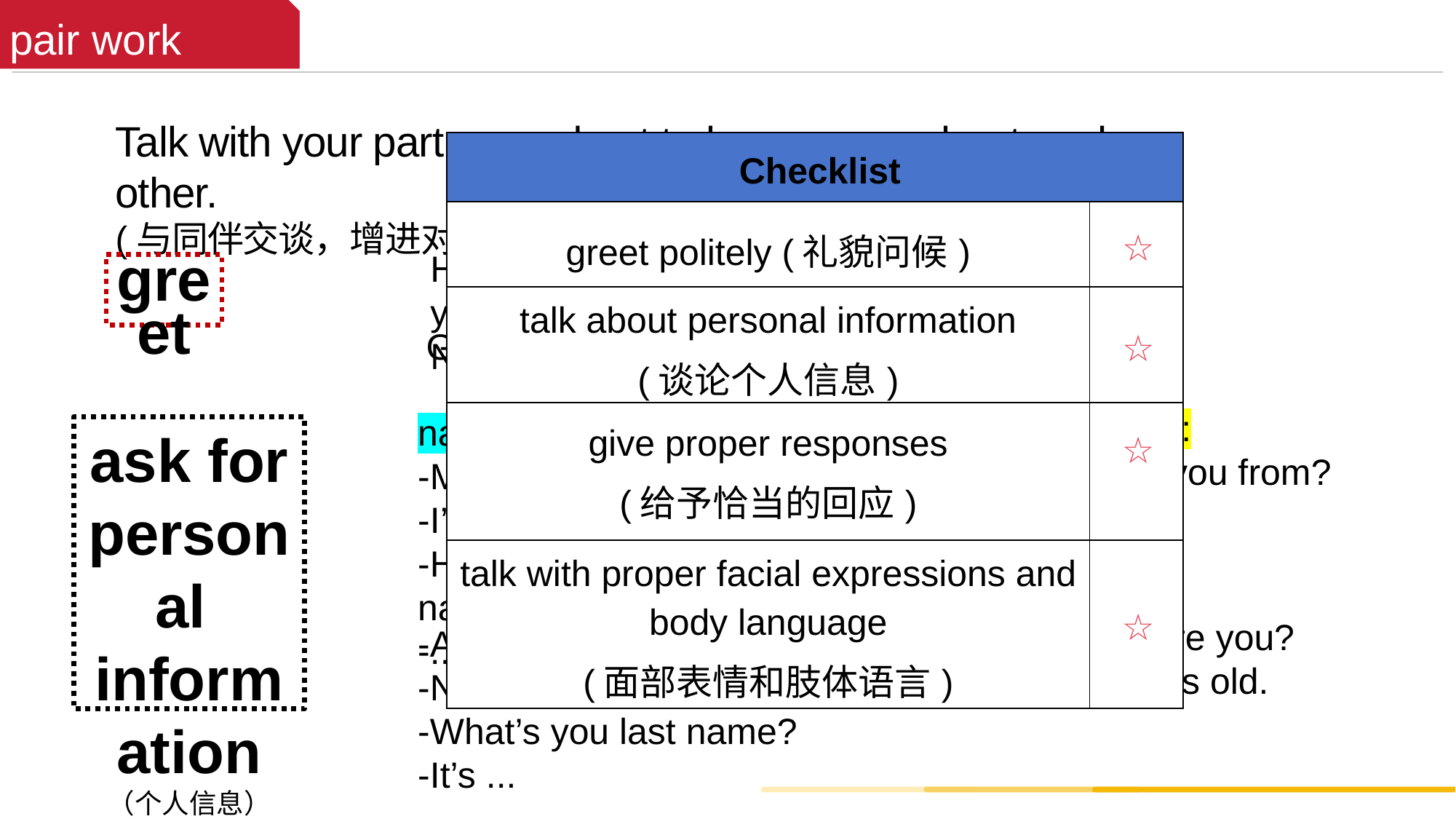

pair work
Talk with your partner and get to know more about each other.
(与同伴交谈，增进对彼此的了解)
| Checklist |  |
| --- | --- |
| greet politely (礼貌问候) | ☆ |
| talk about personal information (谈论个人信息) | ☆ |
| give proper responses (给予恰当的回应) | ☆ |
| talk with proper facial expressions and body language (面部表情和肢体语言) | ☆ |
Hello. /Hi. /Nice to meet you./
Nice to meet you too.
greet
Good morning,...
country/city:
-Where’re you from?
-I’m from...

name:
-May I have our name?
-I’m ...
-How do you spell your name?
-....
ask for
personal
information
（个人信息）
age:
-How old are you?
-I’m ... years old.

-Are you...?
-No,I’m .../Yes, I am.
-What’s you last name?
-It’s ...